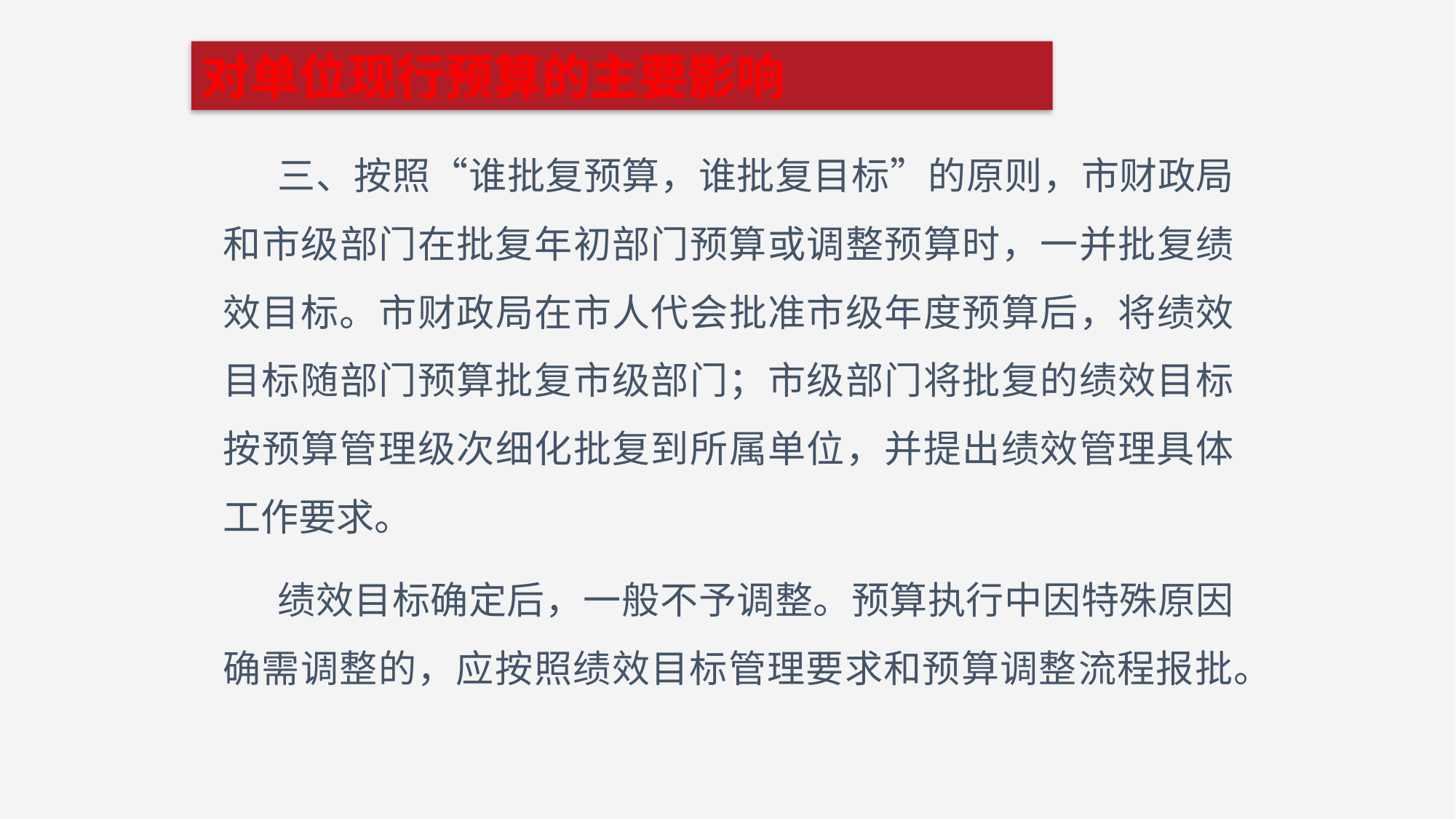

对单位现行预算的主要影响

三、按照“谁批复预算，谁批复目标”的原则，市财政局和市级部门在批复年初部门预算或调整预算时，一并批复绩效目标。市财政局在市人代会批准市级年度预算后，将绩效目标随部门预算批复市级部门；市级部门将批复的绩效目标按预算管理级次细化批复到所属单位，并提出绩效管理具体工作要求。
绩效目标确定后，一般不予调整。预算执行中因特殊原因确需调整的，应按照绩效目标管理要求和预算调整流程报批。